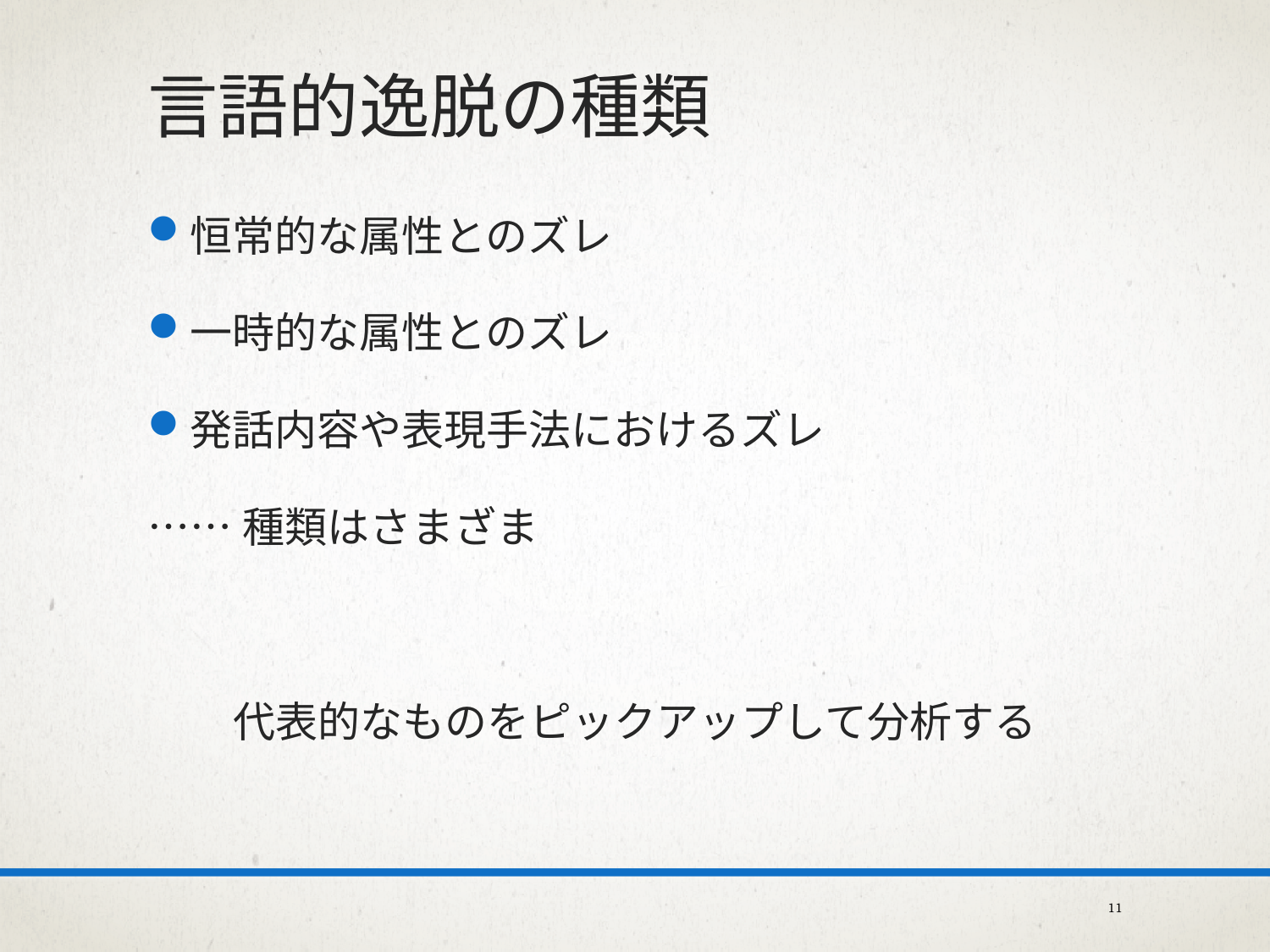

言語的逸脱の種類
恒常的な属性とのズレ
一時的な属性とのズレ
発話内容や表現手法におけるズレ
……種類はさまざま

代表的なものをピックアップして分析する
11